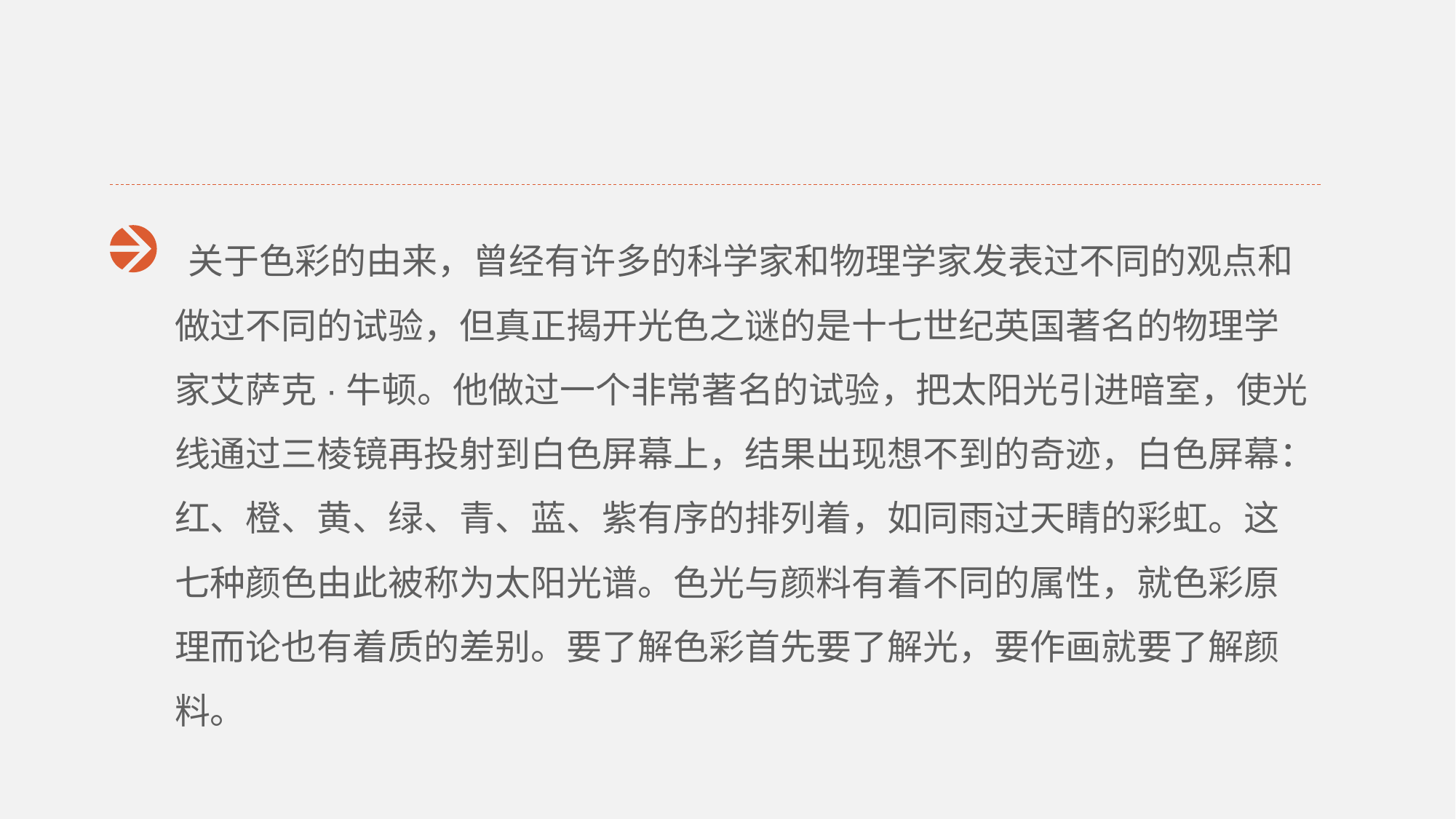

关于色彩的由来，曾经有许多的科学家和物理学家发表过不同的观点和做过不同的试验，但真正揭开光色之谜的是十七世纪英国著名的物理学家艾萨克·牛顿。他做过一个非常著名的试验，把太阳光引进暗室，使光线通过三棱镜再投射到白色屏幕上，结果出现想不到的奇迹，白色屏幕：红、橙、黄、绿、青、蓝、紫有序的排列着，如同雨过天睛的彩虹。这七种颜色由此被称为太阳光谱。色光与颜料有着不同的属性，就色彩原理而论也有着质的差别。要了解色彩首先要了解光，要作画就要了解颜料。